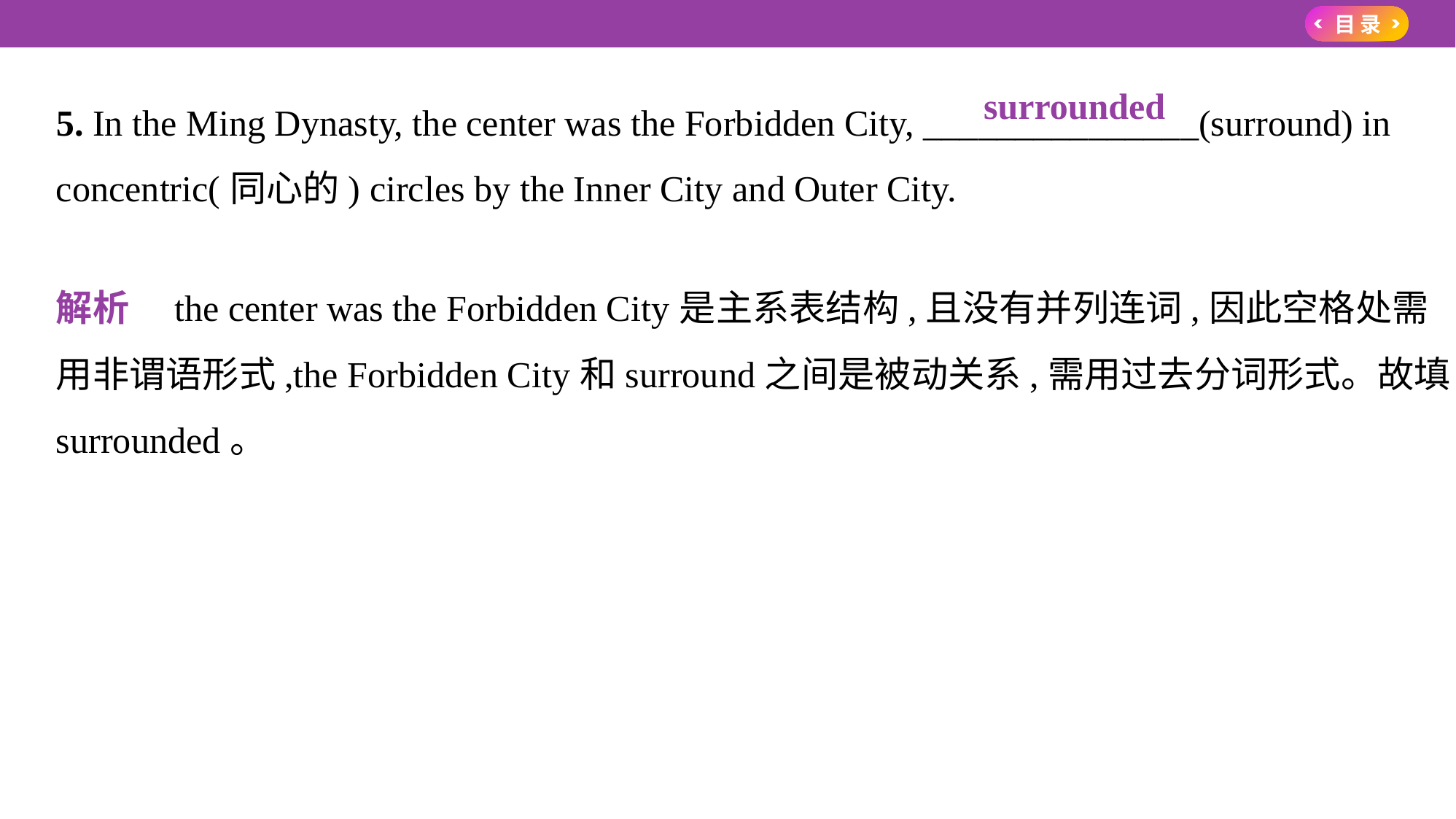

5. In the Ming Dynasty, the center was the Forbidden City, _______________(surround) in
concentric(同心的) circles by the Inner City and Outer City.

解析　the center was the Forbidden City是主系表结构,且没有并列连词,因此空格处需
用非谓语形式,the Forbidden City和surround之间是被动关系,需用过去分词形式。故填
surrounded。
　surrounded